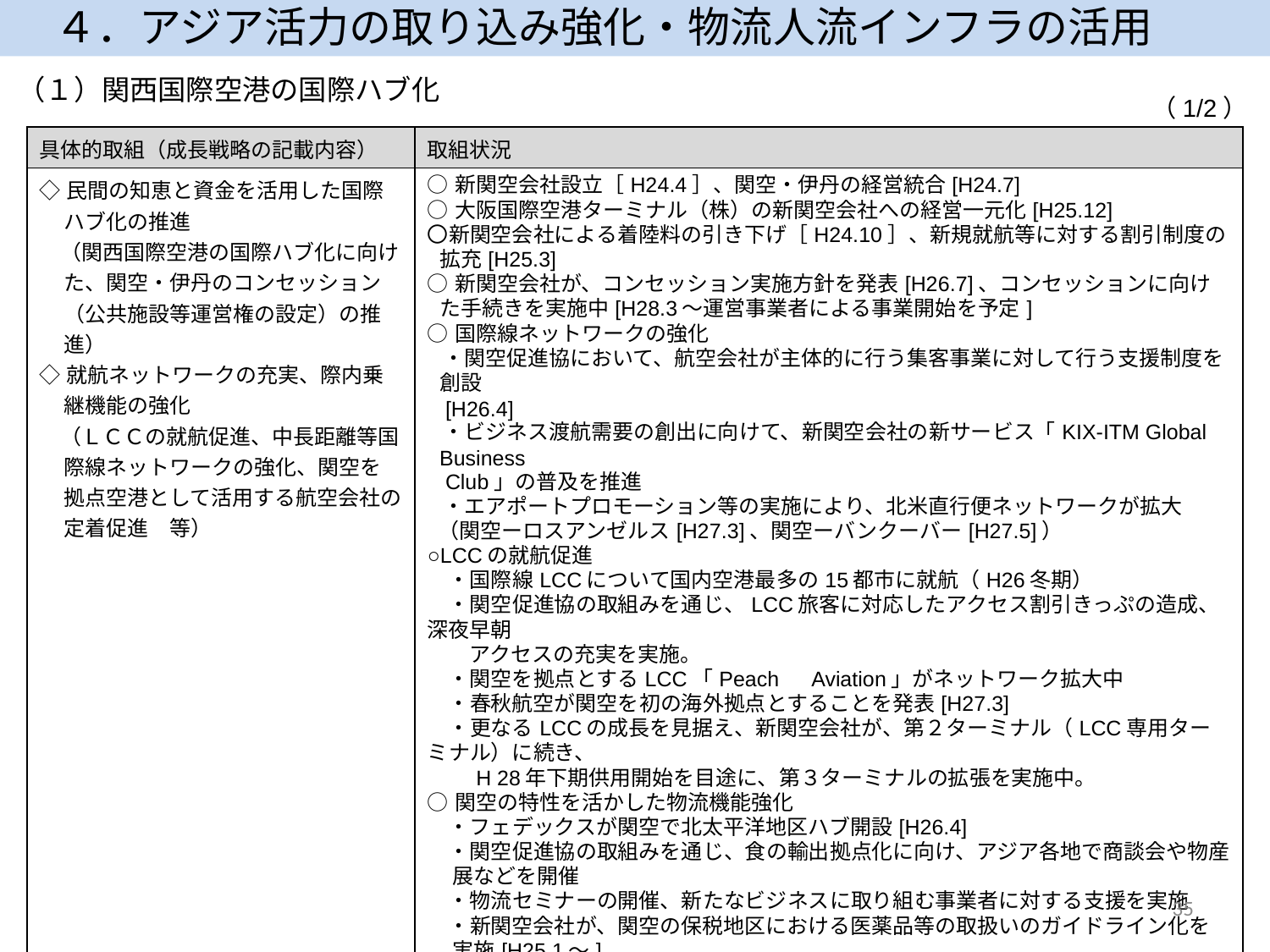

４．アジア活力の取り込み強化・物流人流インフラの活用
（１）関西国際空港の国際ハブ化
（1/2）
| 具体的取組（成長戦略の記載内容） | 取組状況 |
| --- | --- |
| ◇民間の知恵と資金を活用した国際ハブ化の推進 　（関西国際空港の国際ハブ化に向けた、関空・伊丹のコンセッション（公共施設等運営権の設定）の推進） ◇就航ネットワークの充実、際内乗継機能の強化 　（ＬＣＣの就航促進、中長距離等国際線ネットワークの強化、関空を拠点空港として活用する航空会社の定着促進　等） | ○新関空会社設立［H24.4］、関空・伊丹の経営統合[H24.7] ○大阪国際空港ターミナル（株）の新関空会社への経営一元化[H25.12] 〇新関空会社による着陸料の引き下げ［H24.10］、新規就航等に対する割引制度の拡充[H25.3] ○新関空会社が、コンセッション実施方針を発表[H26.7]、コンセッションに向けた手続きを実施中[H28.3～運営事業者による事業開始を予定] ○国際線ネットワークの強化 ・関空促進協において、航空会社が主体的に行う集客事業に対して行う支援制度を創設 [H26.4] ・ビジネス渡航需要の創出に向けて、新関空会社の新サービス「KIX-ITM Global Business Club」の普及を推進 ・エアポートプロモーション等の実施により、北米直行便ネットワークが拡大 （関空ーロスアンゼルス[H27.3]、関空ーバンクーバー[H27.5]） ○LCCの就航促進 　・国際線LCCについて国内空港最多の15都市に就航（H26冬期） 　・関空促進協の取組みを通じ、LCC旅客に対応したアクセス割引きっぷの造成、深夜早朝 　　アクセスの充実を実施。 　・関空を拠点とするLCC「Peach　Aviation」がネットワーク拡大中 　・春秋航空が関空を初の海外拠点とすることを発表[H27.3] 　・更なるLCCの成長を見据え、新関空会社が、第２ターミナル（LCC専用ターミナル）に続き、 　　H 28年下期供用開始を目途に、第３ターミナルの拡張を実施中。 ○関空の特性を活かした物流機能強化 　・フェデックスが関空で北太平洋地区ハブ開設[H26.4] 　・関空促進協の取組みを通じ、食の輸出拠点化に向け、アジア各地で商談会や物産展などを開催 　・物流セミナーの開催、新たなビジネスに取り組む事業者に対する支援を実施 　・新関空会社が、関空の保税地区における医薬品等の取扱いのガイドライン化を実施[H25.1～] |
35